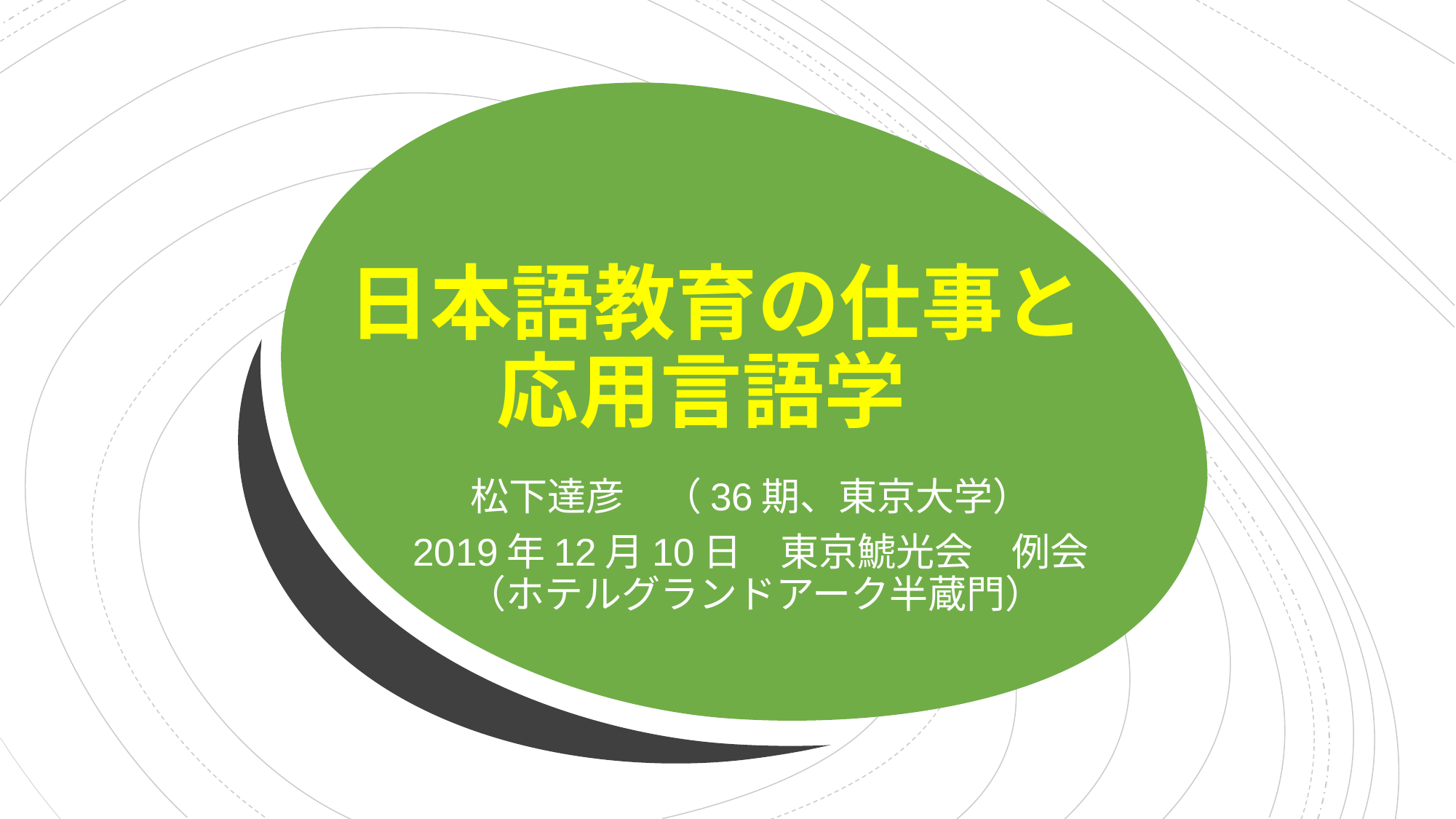

# 日本語教育の仕事と 応用言語学

松下達彦　（36期、東京大学）
2019年12月10日　東京鯱光会　例会
 （ホテルグランドアーク半蔵門）